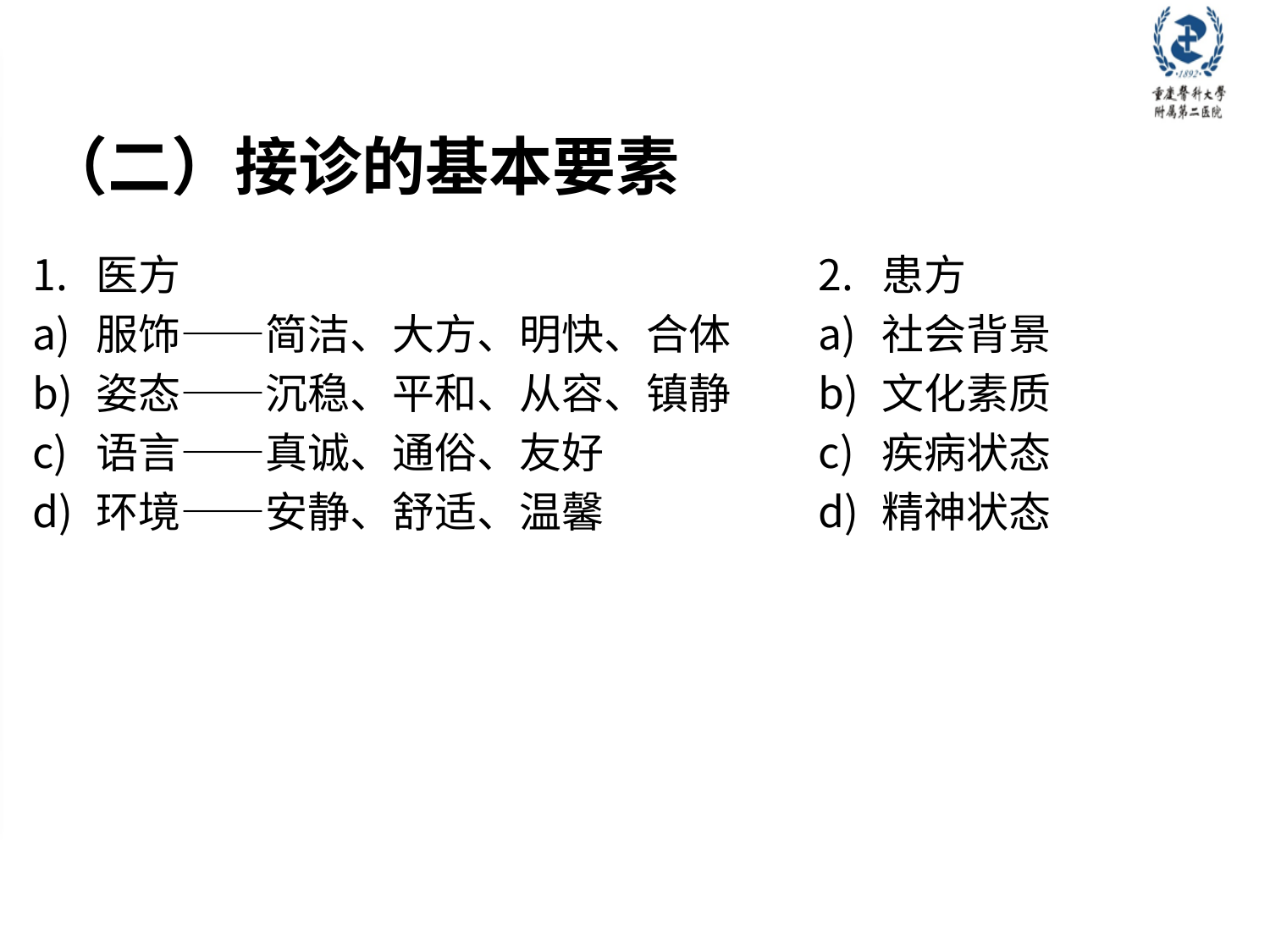

# （二）接诊的基本要素
医方
服饰——简洁、大方、明快、合体
姿态——沉稳、平和、从容、镇静
语言——真诚、通俗、友好
环境——安静、舒适、温馨

患方
社会背景
文化素质
疾病状态
精神状态